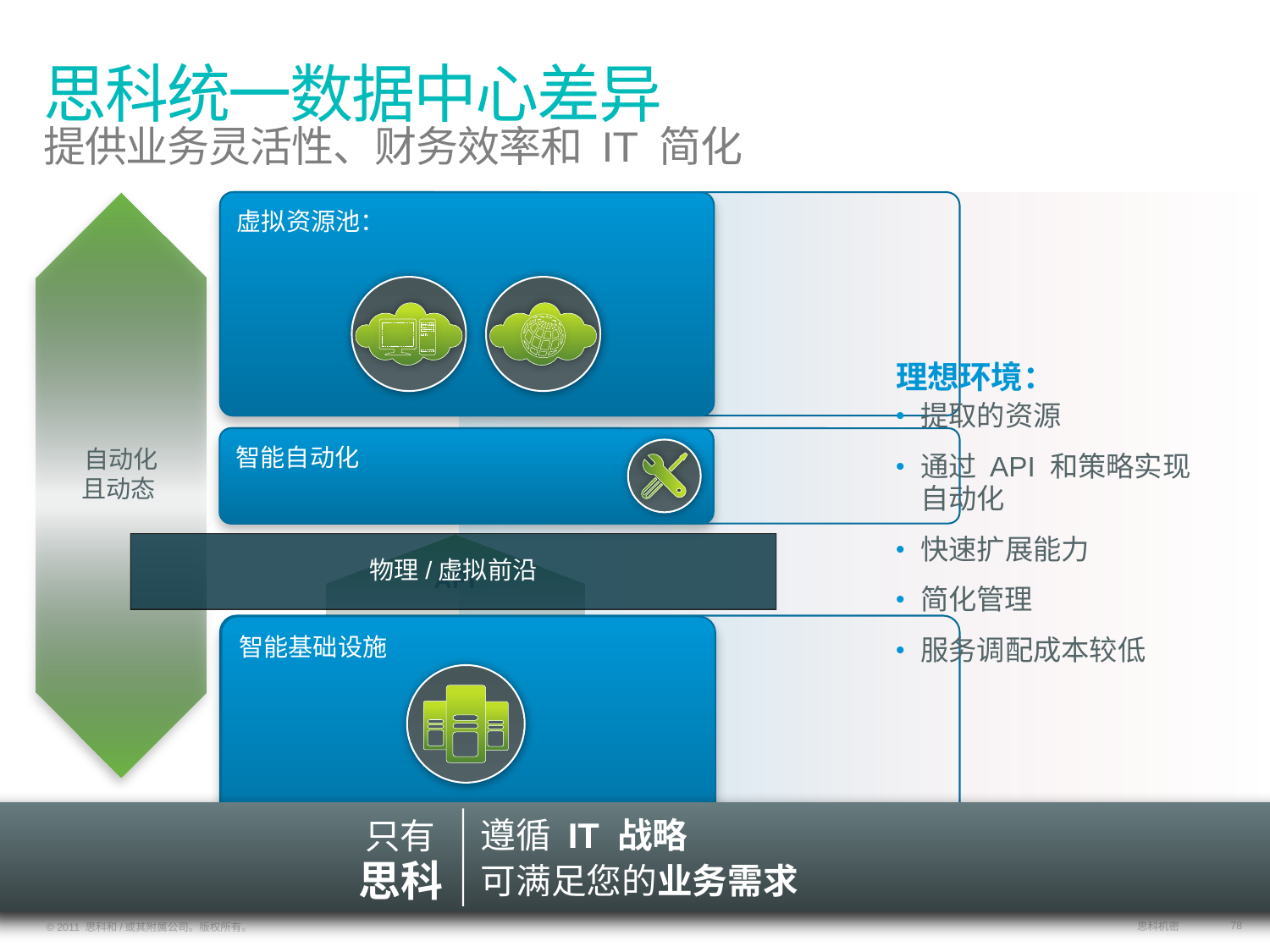

# 思科统一数据中心差异 提供业务灵活性、财务效率和 IT 简化

自动化
且动态

资源池：
虚拟机、虚拟网络
虚拟资源池：

理想环境：
提取的资源
通过 API 和策略实现
自动化
快速扩展能力
简化管理
服务调配成本较低

智能自动化
智能自动化

物理/虚拟前沿

API
智能基础设施
智能基础设施

遵循 IT 战略
只有
思科
可满足您的业务需求